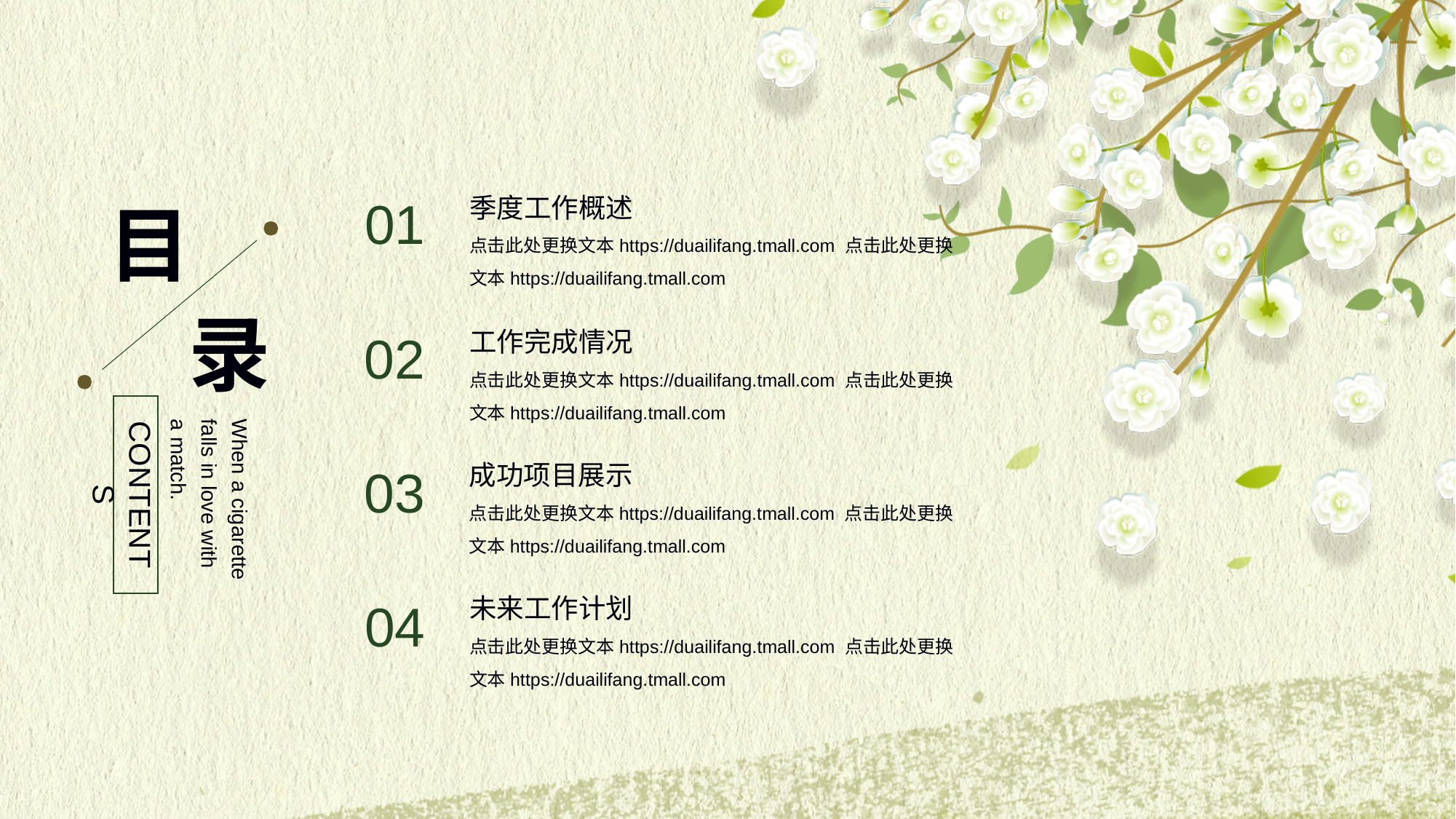

季度工作概述
点击此处更换文本https://duailifang.tmall.com 点击此处更换文本https://duailifang.tmall.com
01
目

录
工作完成情况
点击此处更换文本https://duailifang.tmall.com 点击此处更换文本https://duailifang.tmall.com
02

CONTENTS
When a cigarette falls in love with a match.
成功项目展示
点击此处更换文本https://duailifang.tmall.com 点击此处更换文本https://duailifang.tmall.com
03
未来工作计划
点击此处更换文本https://duailifang.tmall.com 点击此处更换文本https://duailifang.tmall.com
04